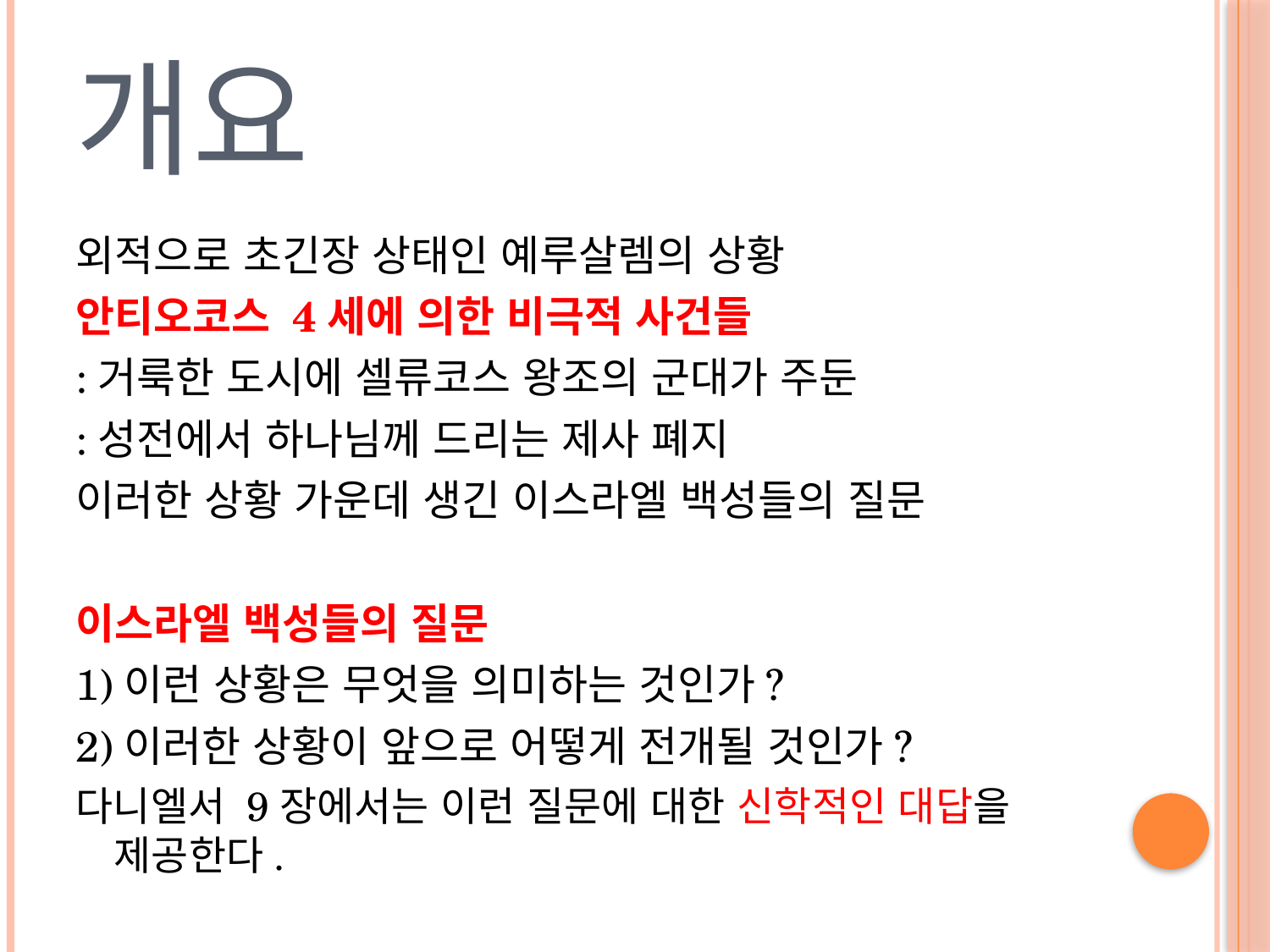

# 개요
외적으로 초긴장 상태인 예루살렘의 상황
안티오코스 4세에 의한 비극적 사건들
:거룩한 도시에 셀류코스 왕조의 군대가 주둔
:성전에서 하나님께 드리는 제사 폐지
이러한 상황 가운데 생긴 이스라엘 백성들의 질문

이스라엘 백성들의 질문
1)이런 상황은 무엇을 의미하는 것인가?
2)이러한 상황이 앞으로 어떻게 전개될 것인가?
다니엘서 9장에서는 이런 질문에 대한 신학적인 대답을 제공한다.